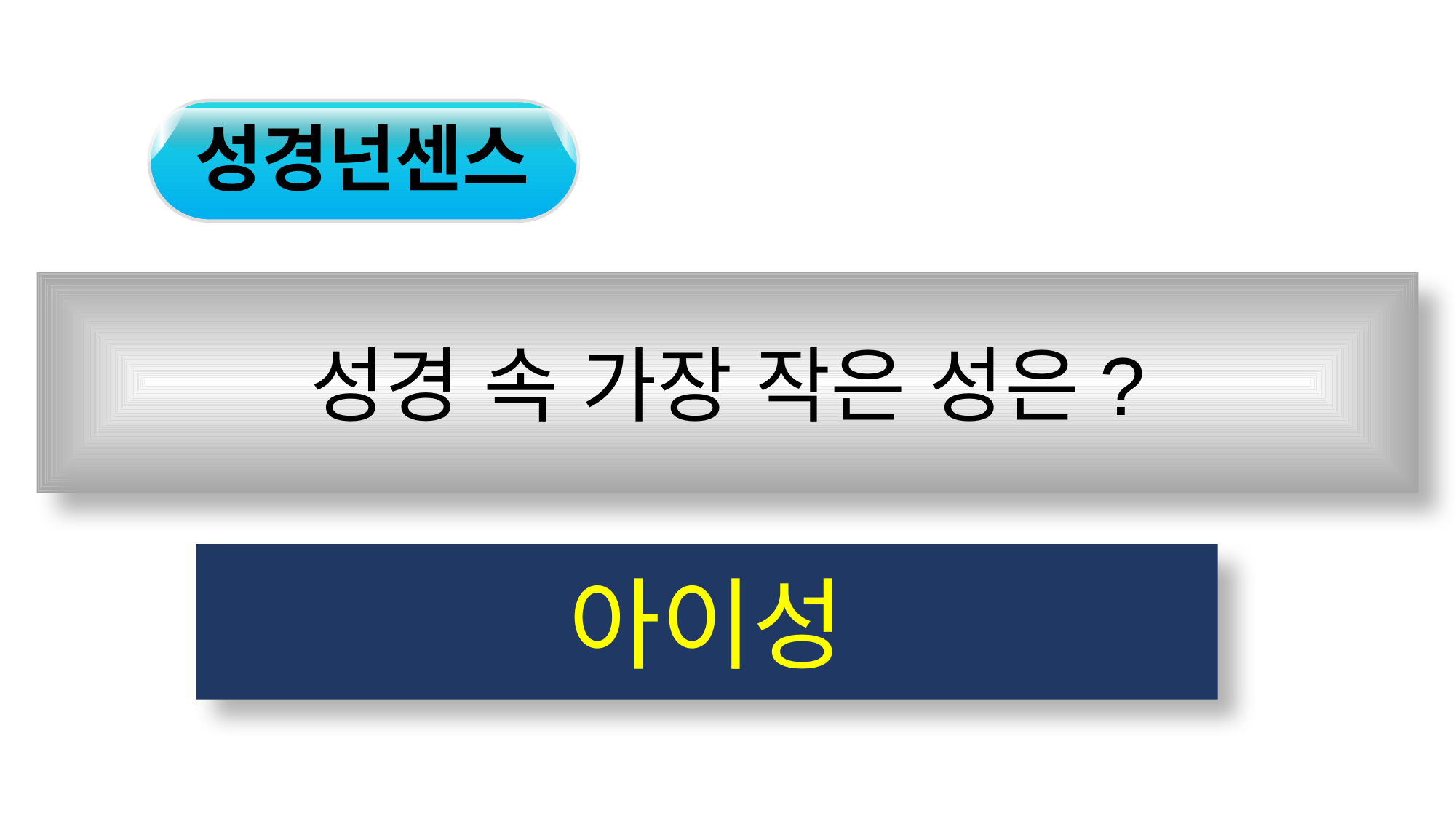

성경넌센스
성경 속 가장 작은 성은?
아이성